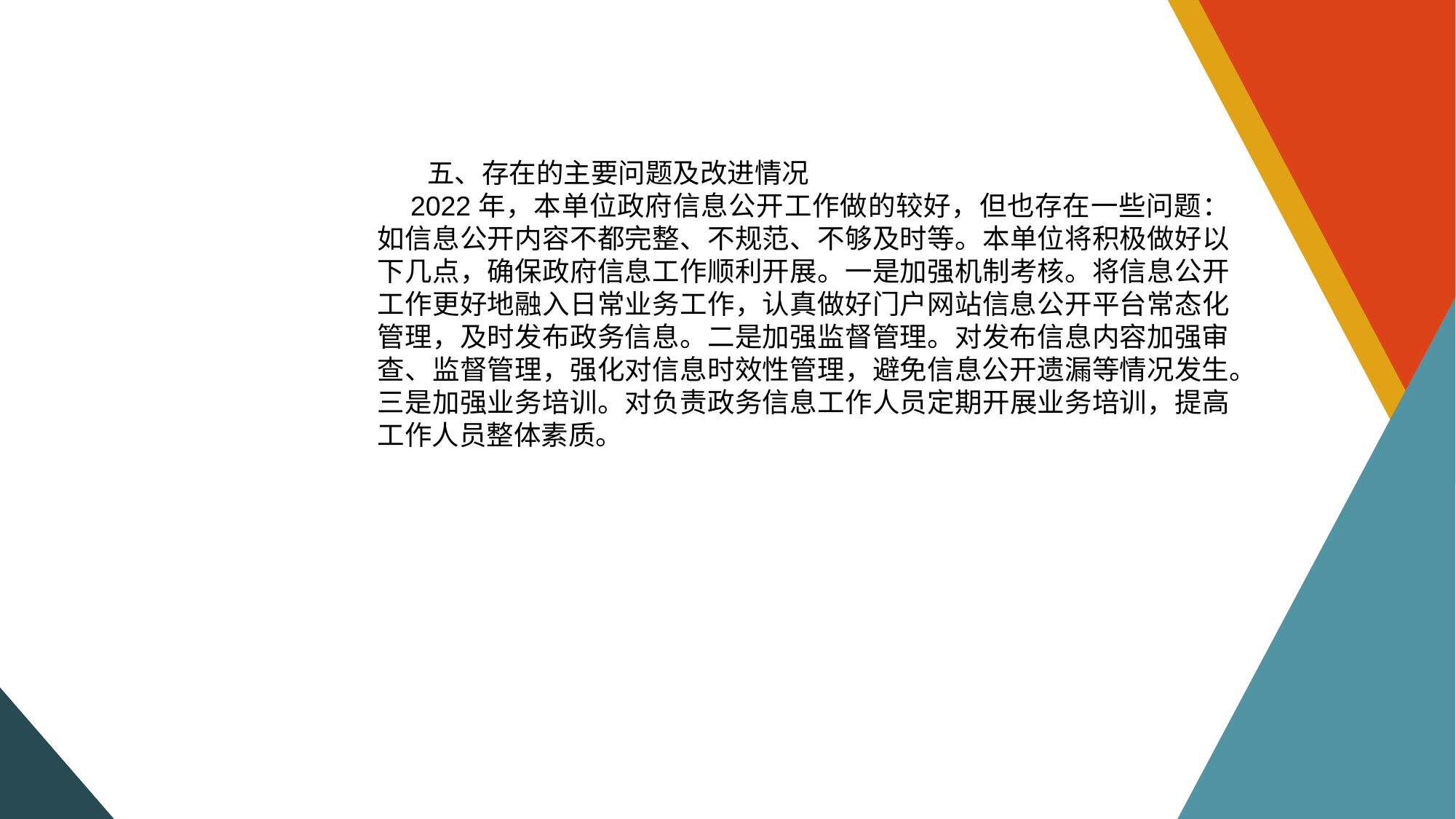

五、存在的主要问题及改进情况
    2022年，本单位政府信息公开工作做的较好，但也存在一些问题：如信息公开内容不都完整、不规范、不够及时等。本单位将积极做好以下几点，确保政府信息工作顺利开展。一是加强机制考核。将信息公开工作更好地融入日常业务工作，认真做好门户网站信息公开平台常态化管理，及时发布政务信息。二是加强监督管理。对发布信息内容加强审查、监督管理，强化对信息时效性管理，避免信息公开遗漏等情况发生。三是加强业务培训。对负责政务信息工作人员定期开展业务培训，提高工作人员整体素质。